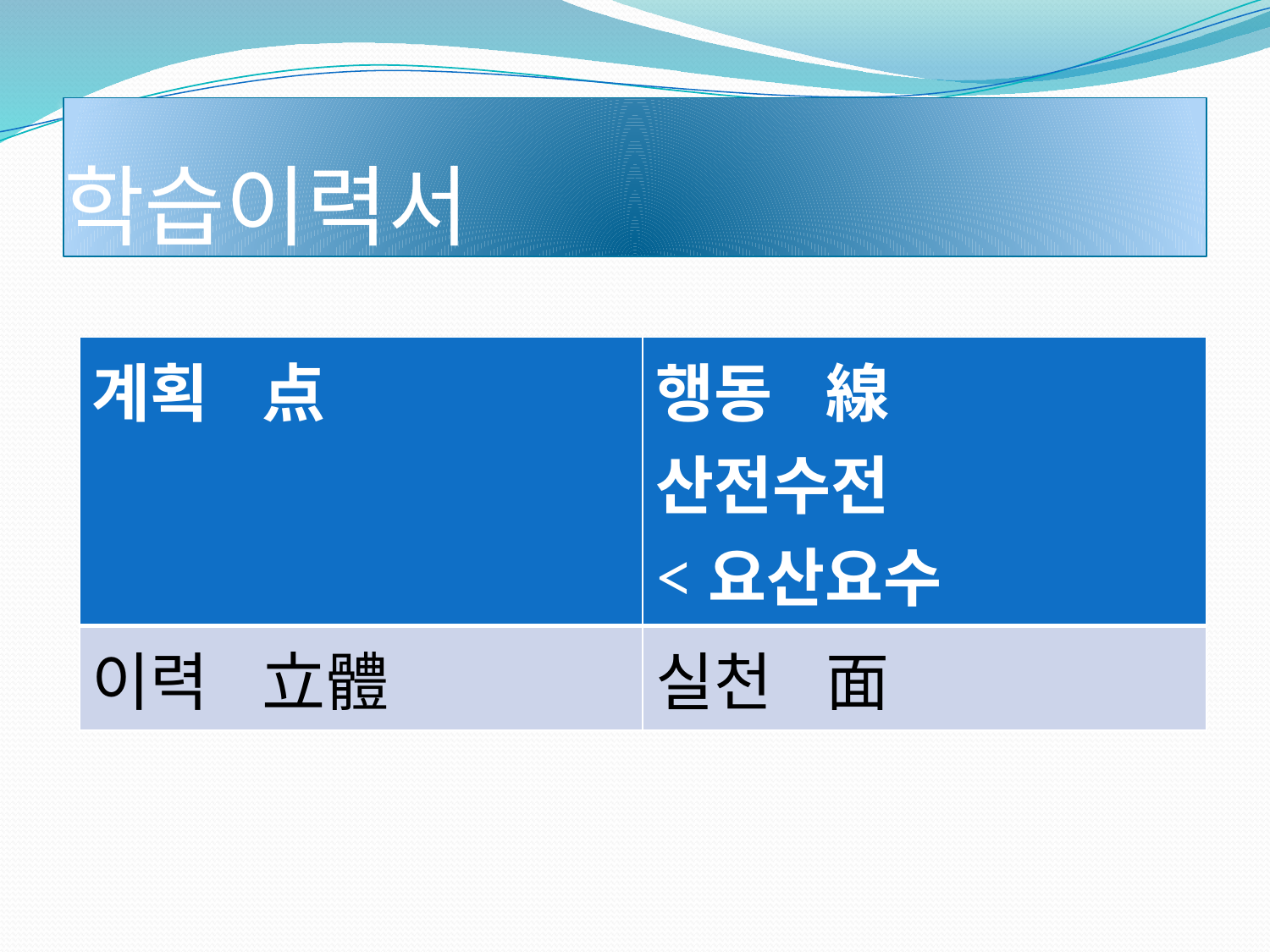

# 학습이력서
| 계획   点 | 행동   線    산전수전  <요산요수 |
| --- | --- |
| 이력   立體 | 실천   面 |